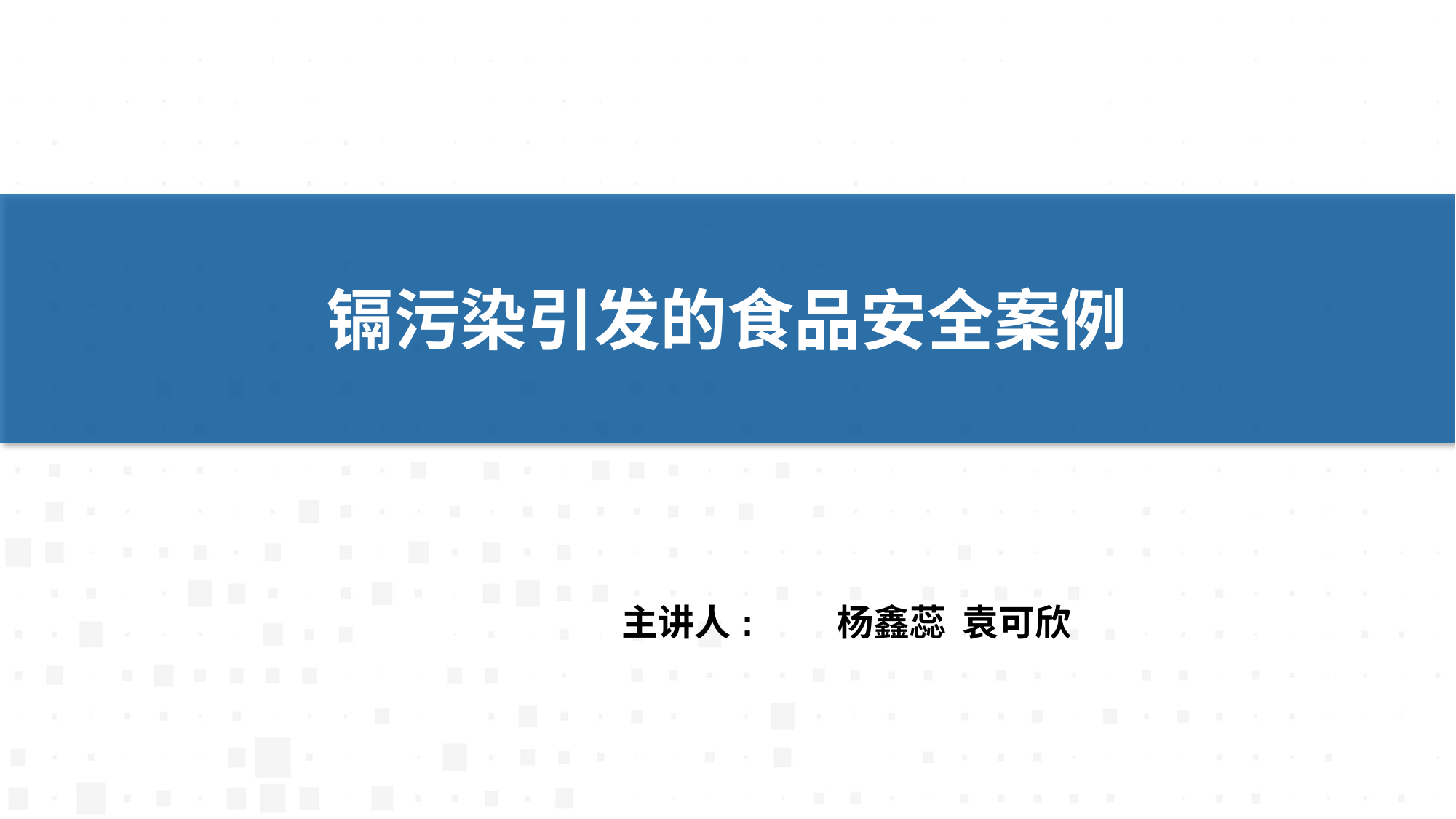

镉污染引发的食品安全案例
| 主讲人: | 杨鑫蕊 袁可欣 |
| --- | --- |
|  |  |
|  |  |
|  |  |